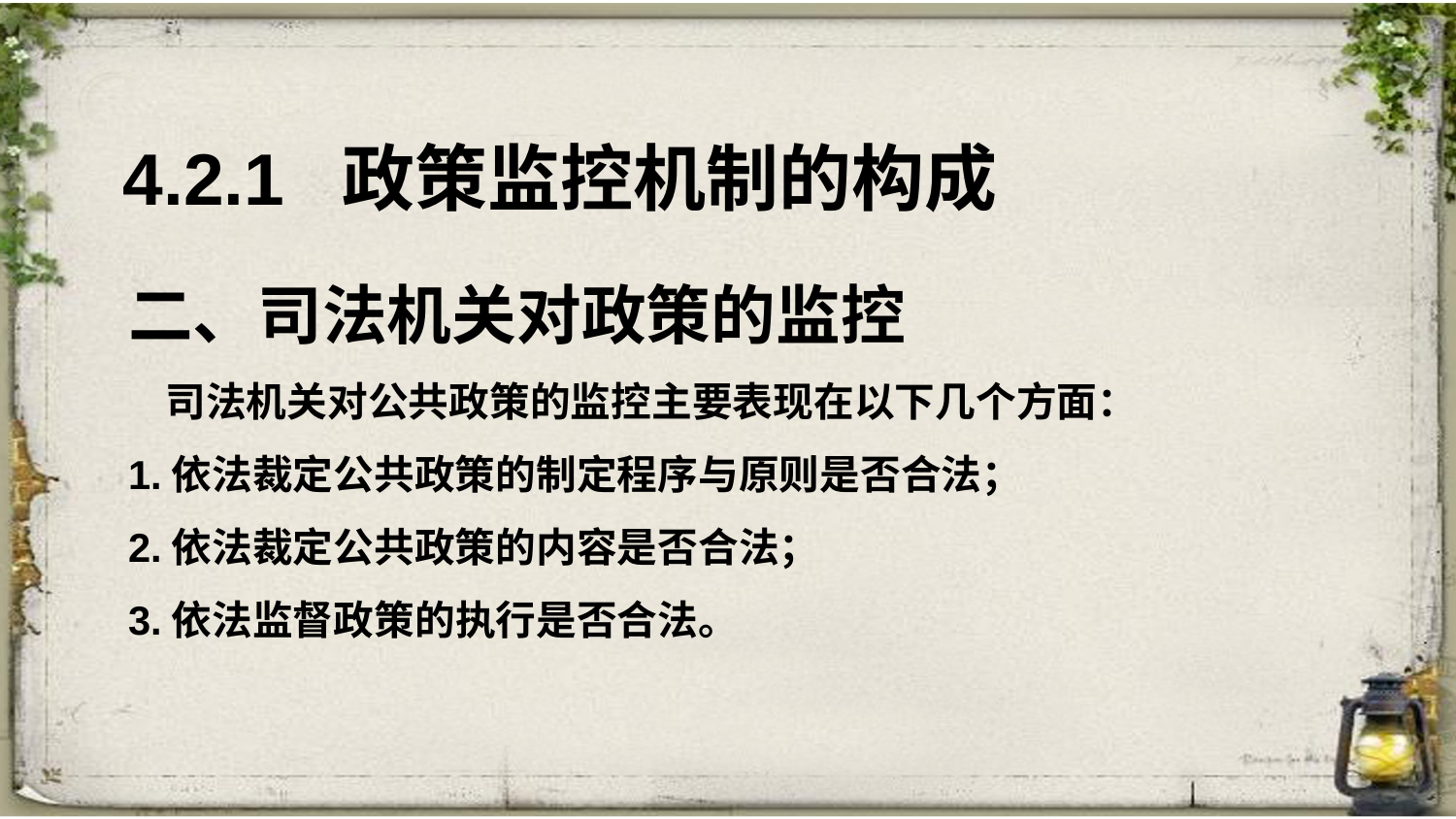

4.2.1  政策监控机制的构成
二、司法机关对政策的监控
   司法机关对公共政策的监控主要表现在以下几个方面：
1.依法裁定公共政策的制定程序与原则是否合法；
2.依法裁定公共政策的内容是否合法；
3.依法监督政策的执行是否合法。